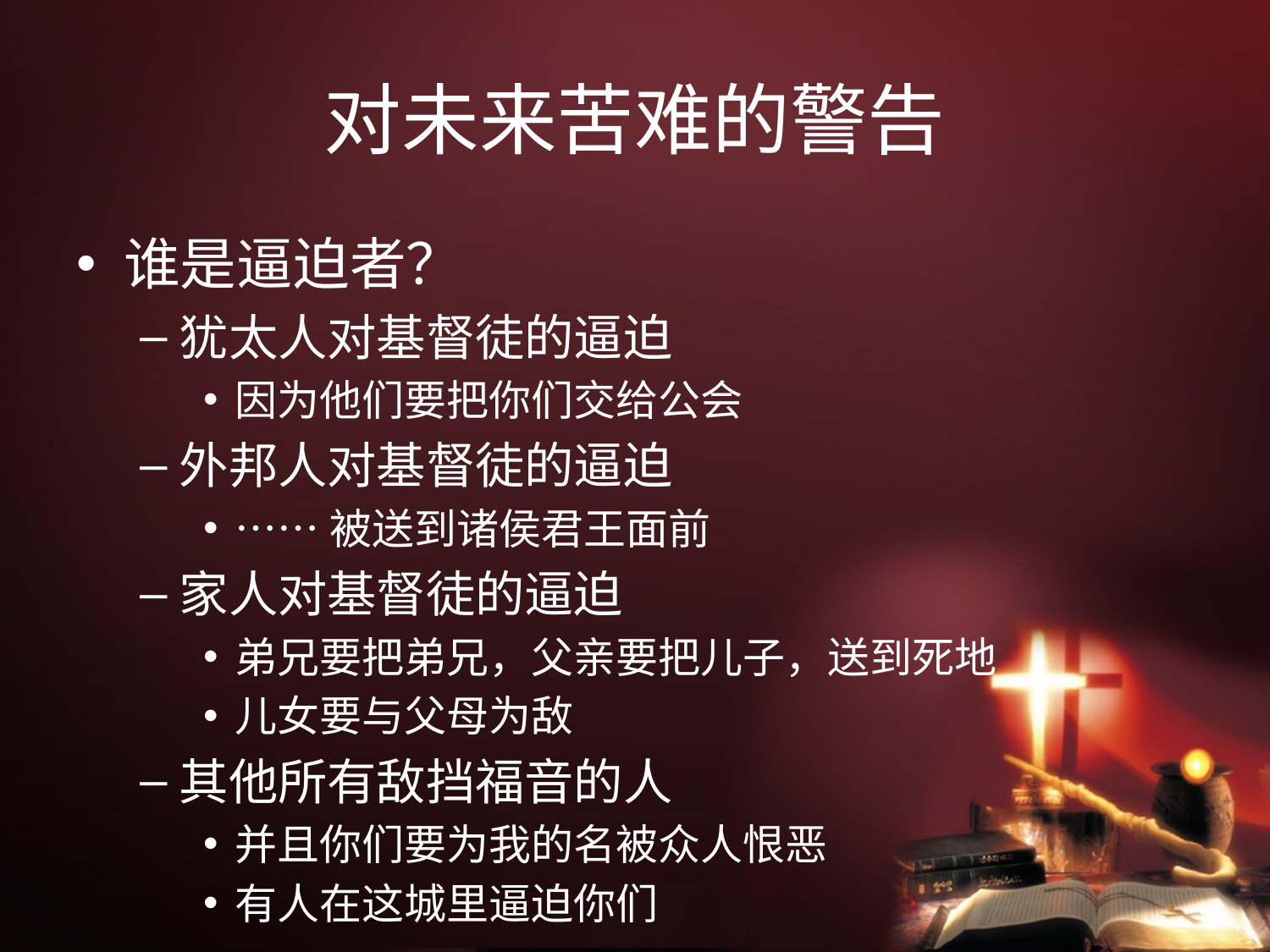

# 对未来苦难的警告
谁是逼迫者？
犹太人对基督徒的逼迫
因为他们要把你们交给公会
外邦人对基督徒的逼迫
……被送到诸侯君王面前
家人对基督徒的逼迫
弟兄要把弟兄，父亲要把儿子，送到死地
儿女要与父母为敌
其他所有敌挡福音的人
并且你们要为我的名被众人恨恶
有人在这城里逼迫你们